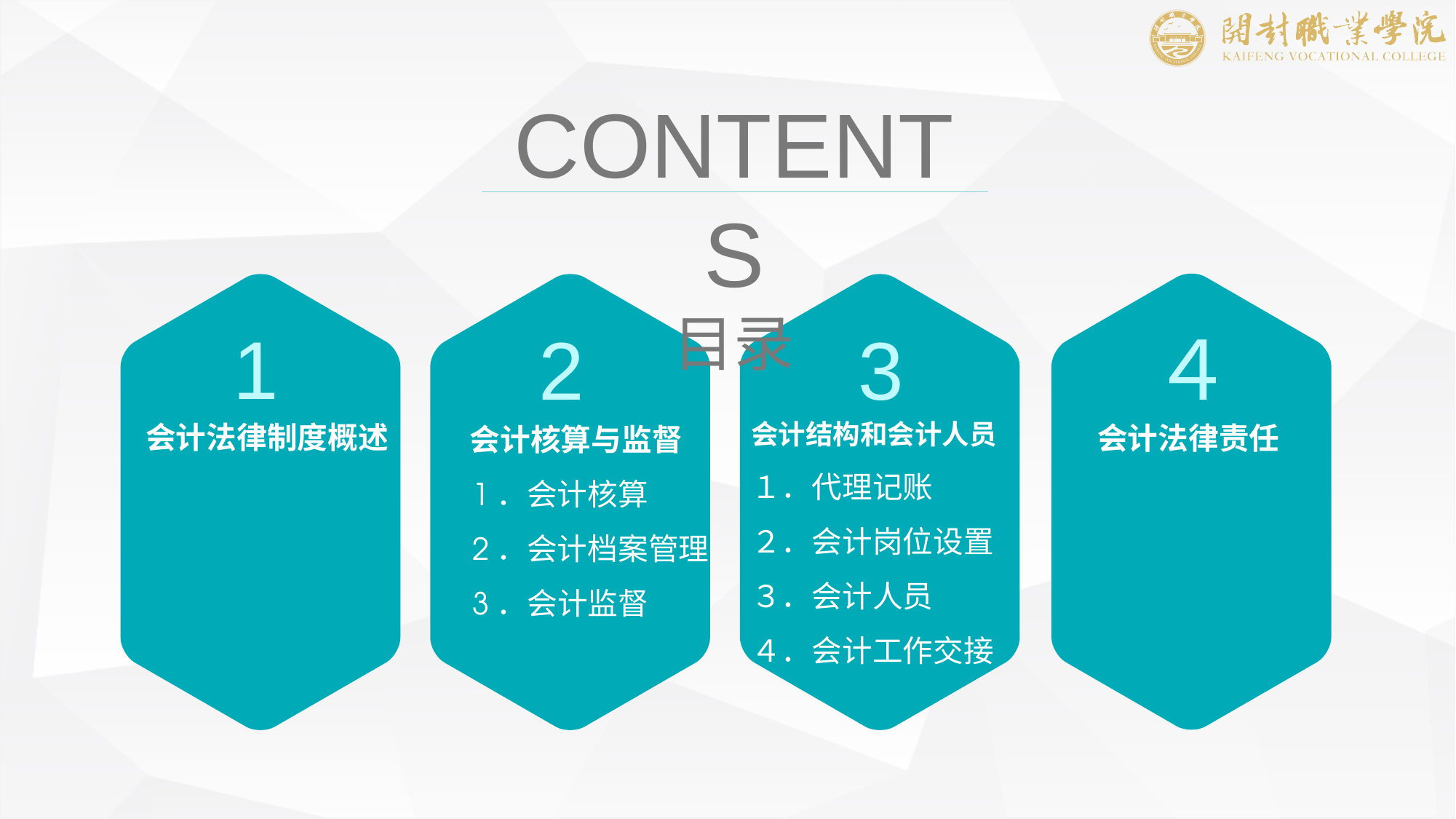

CONTENTS
目录

４
会计法律责任

1
 会计法律制度概述

2
    会计核算与监督
　1．会计核算
　2．会计档案管理
　3．会计监督

3
会计结构和会计人员
１．代理记账
２．会计岗位设置
３．会计人员
４．会计工作交接